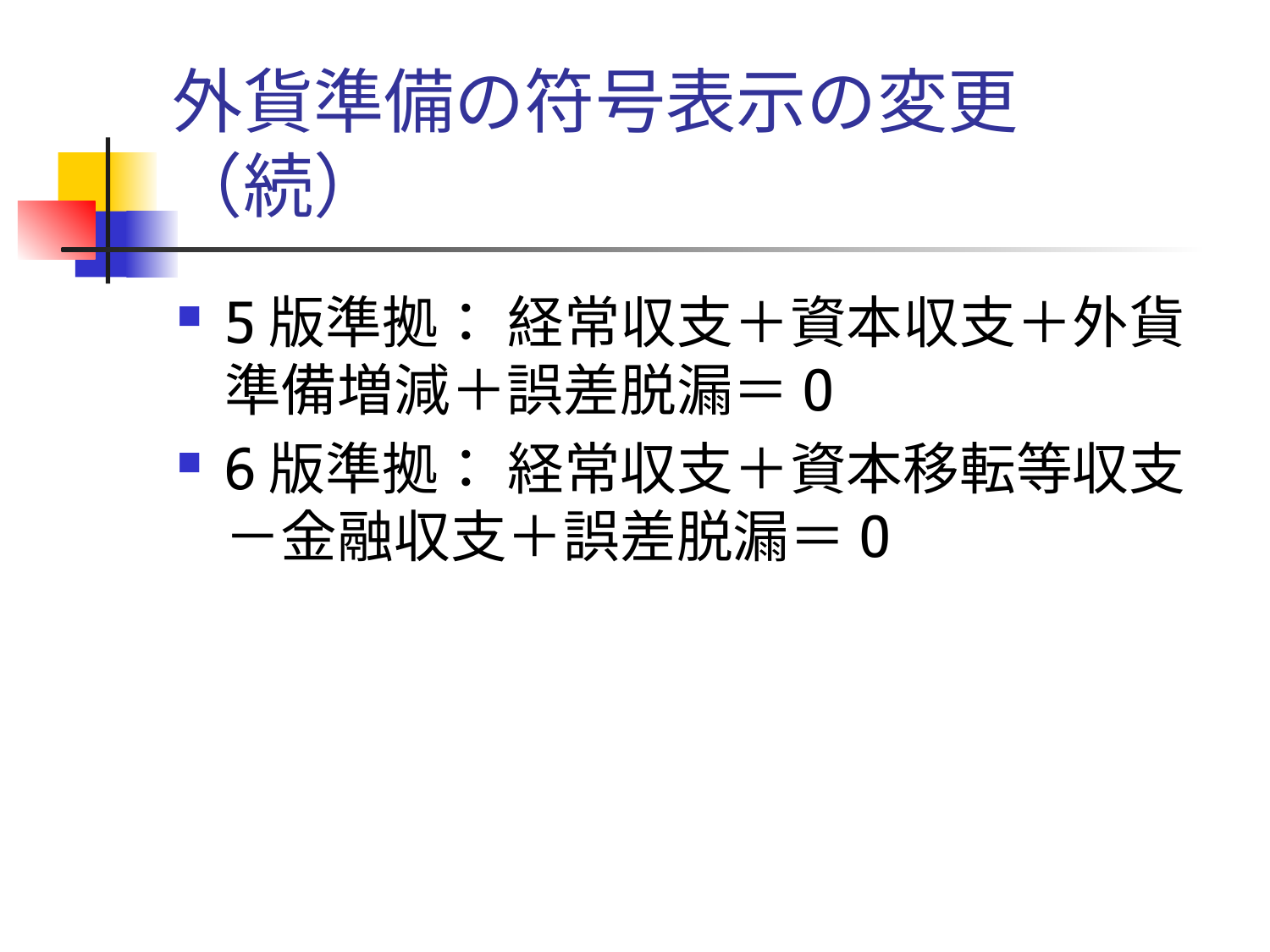

# 外貨準備の符号表示の変更（続）
5版準拠： 経常収支＋資本収支＋外貨準備増減＋誤差脱漏＝0
6版準拠： 経常収支＋資本移転等収支－金融収支＋誤差脱漏＝0